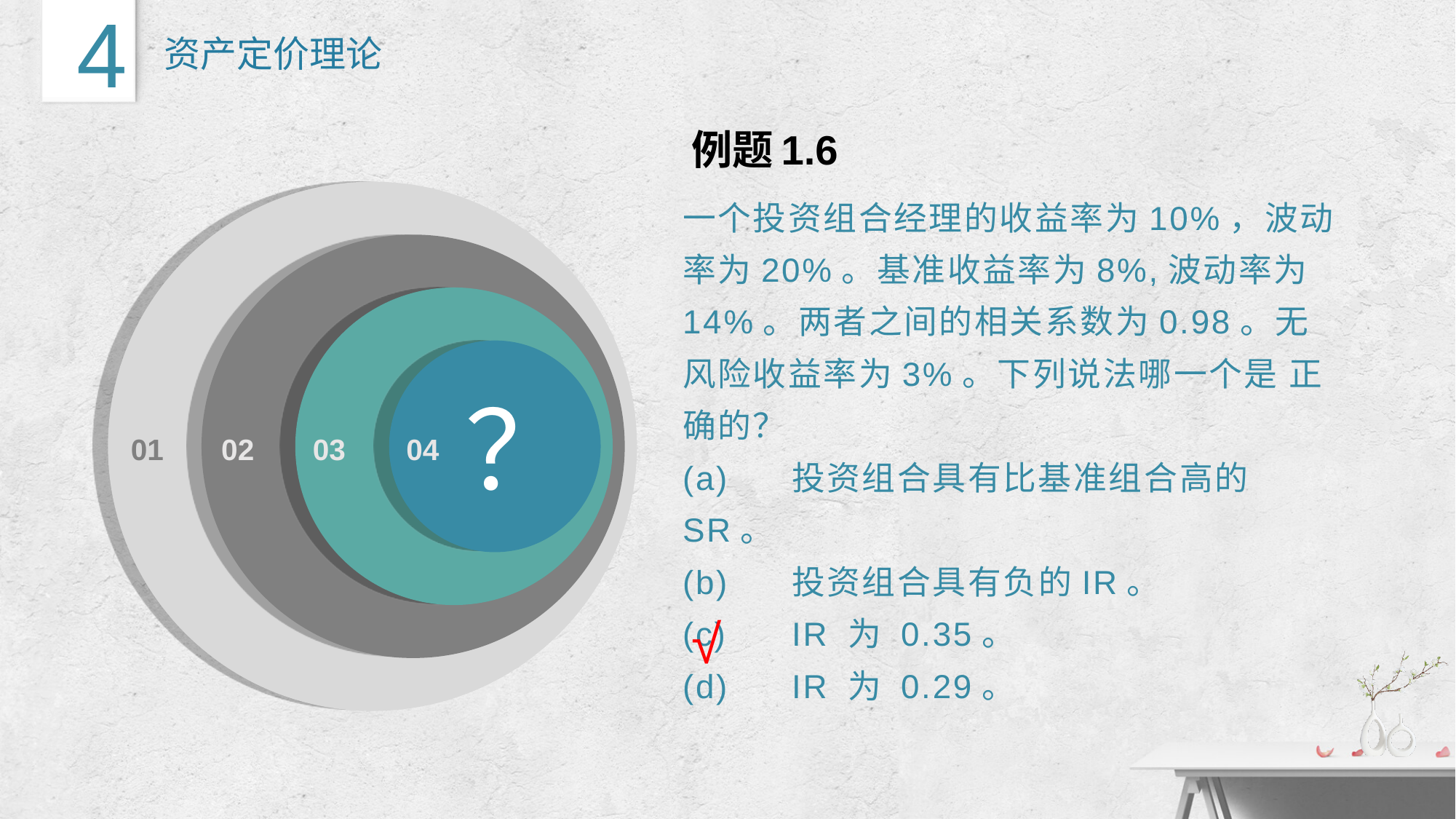

4
资产定价理论
例题1.6
一个投资组合经理的收益率为10%，波动率为20%。基准收益率为8%,波动率为14%。两者之间的相关系数为0.98。无风险收益率为3%。下列说法哪一个是 正确的？
(a)	投资组合具有比基准组合高的SR。
(b)	投资组合具有负的IR。
(c)	IR 为 0.35。
(d)	IR 为 0.29。

02

03
 ？
04
01
√